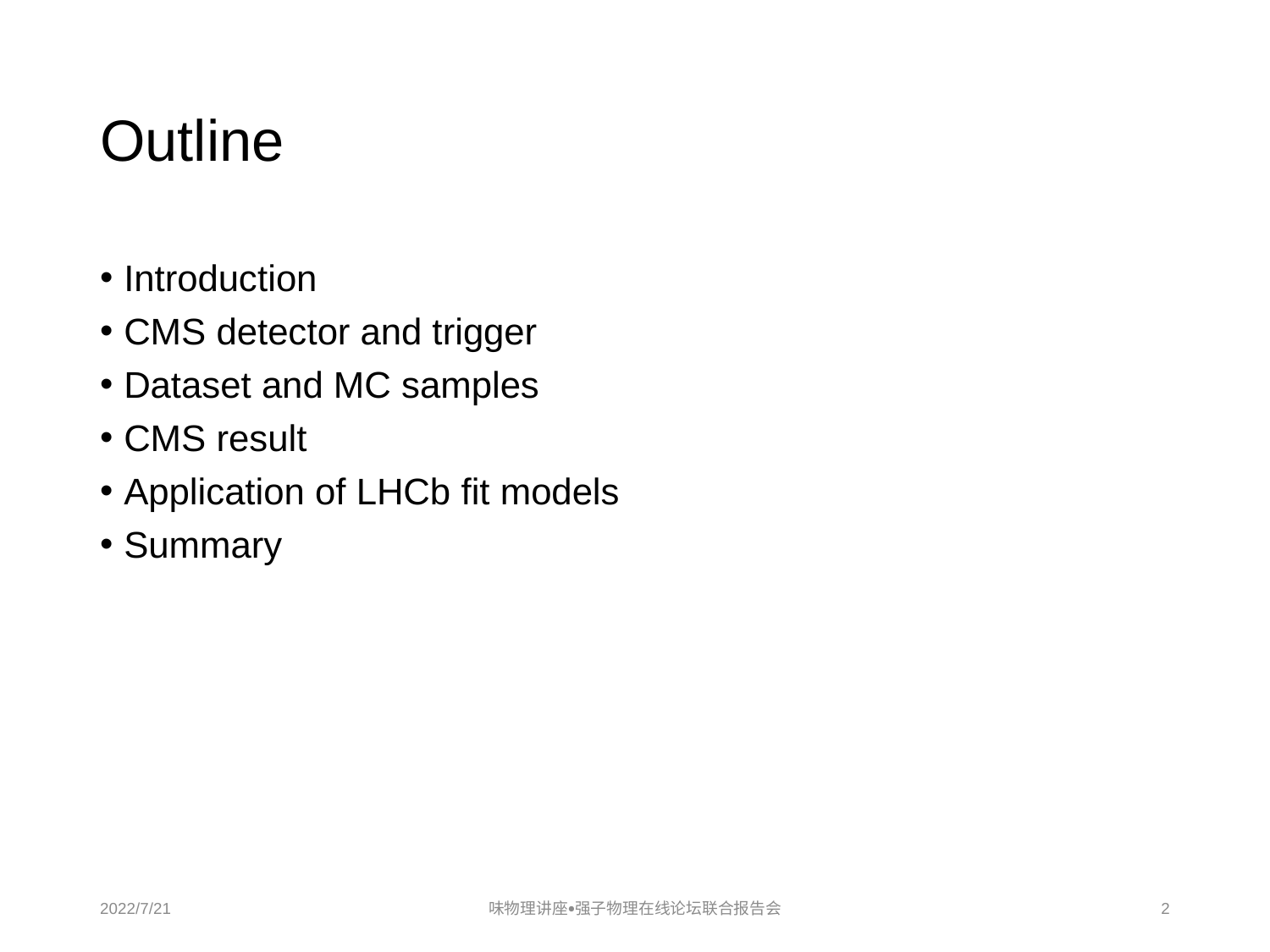

# Outline
Introduction
CMS detector and trigger
Dataset and MC samples
CMS result
Application of LHCb fit models
Summary
2022/7/21
味物理讲座•强子物理在线论坛联合报告会
2